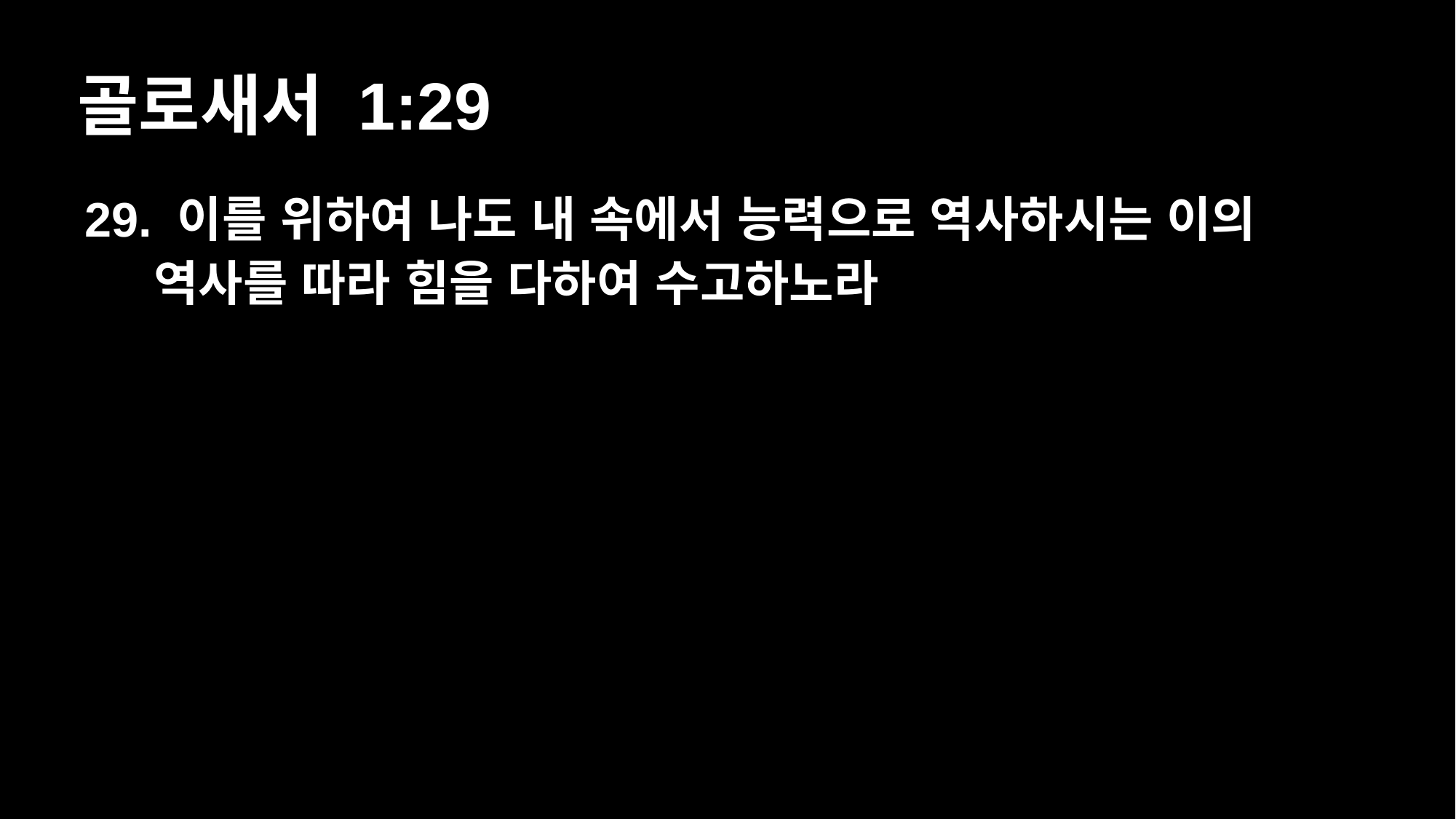

# 골로새서 1:29
29. 이를 위하여 나도 내 속에서 능력으로 역사하시는 이의 역사를 따라 힘을 다하여 수고하노라